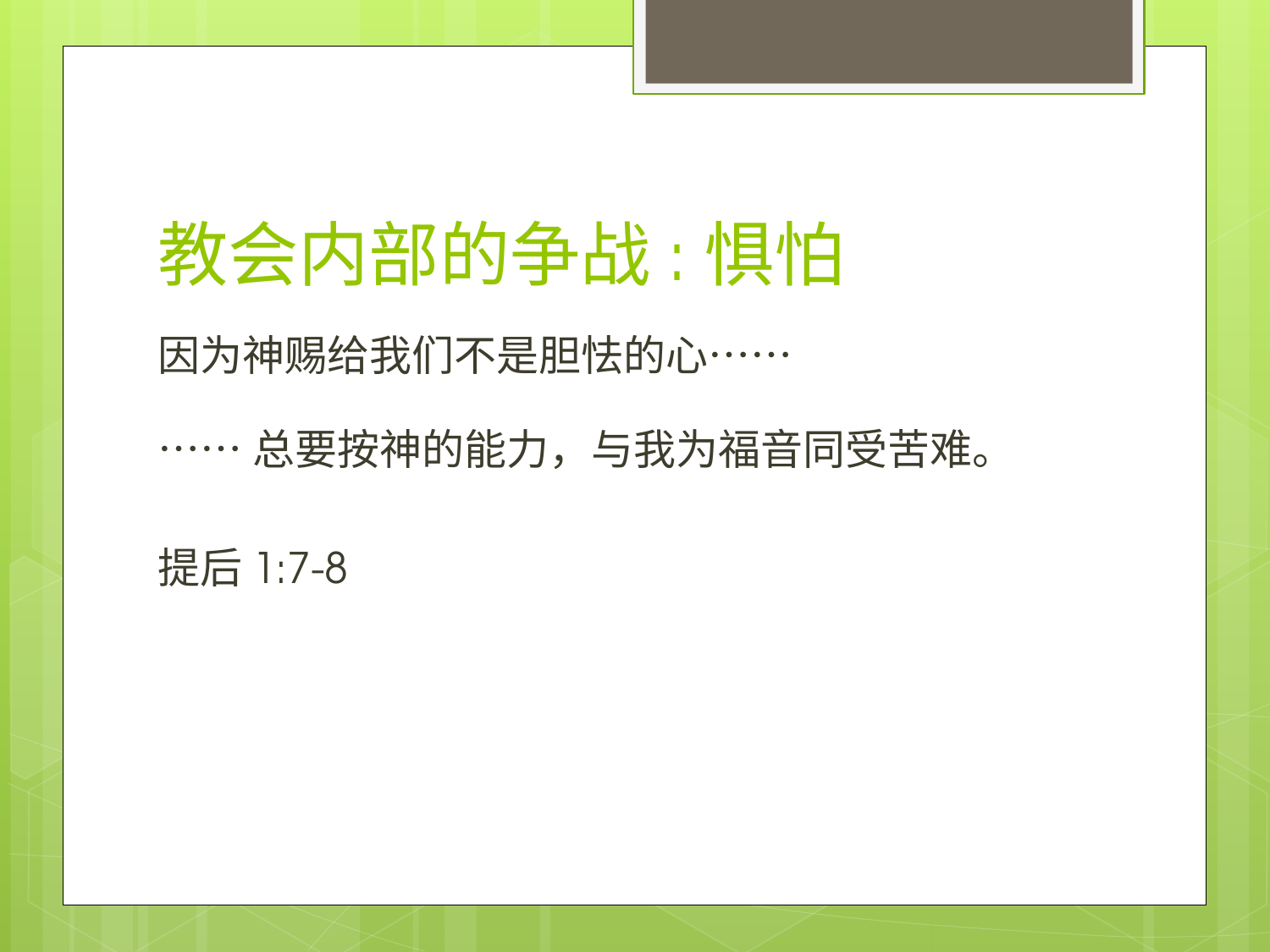

# 教会内部的争战:惧怕
因为神赐给我们不是胆怯的心……

……总要按神的能力，与我为福音同受苦难。

提后1:7-8